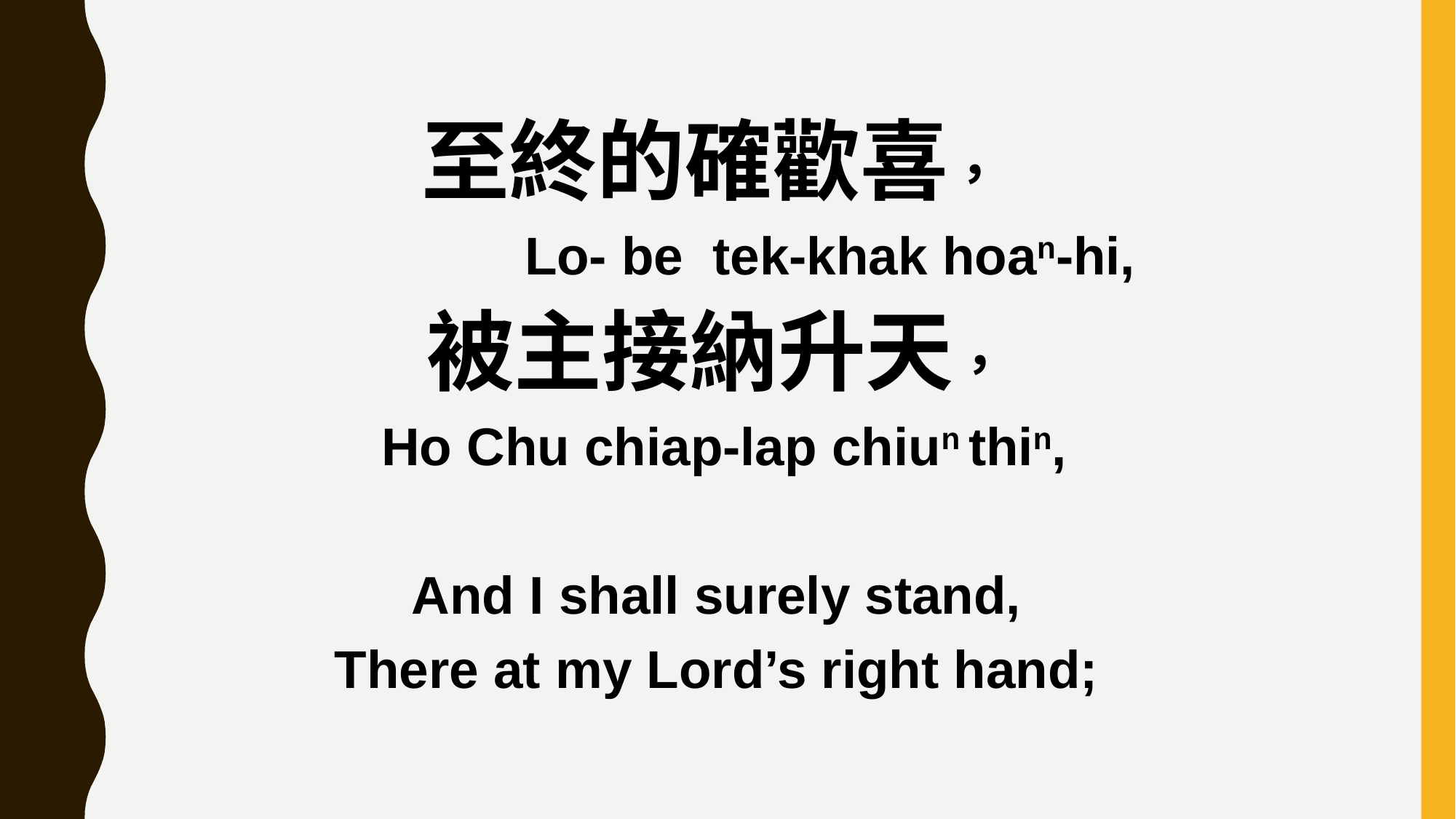

至終的確歡喜，
                        Lo- be  tek-khak hoan-hi,
被主接納升天，
 Ho Chu chiap-lap chiun thin,

And I shall surely stand,
There at my Lord’s right hand;